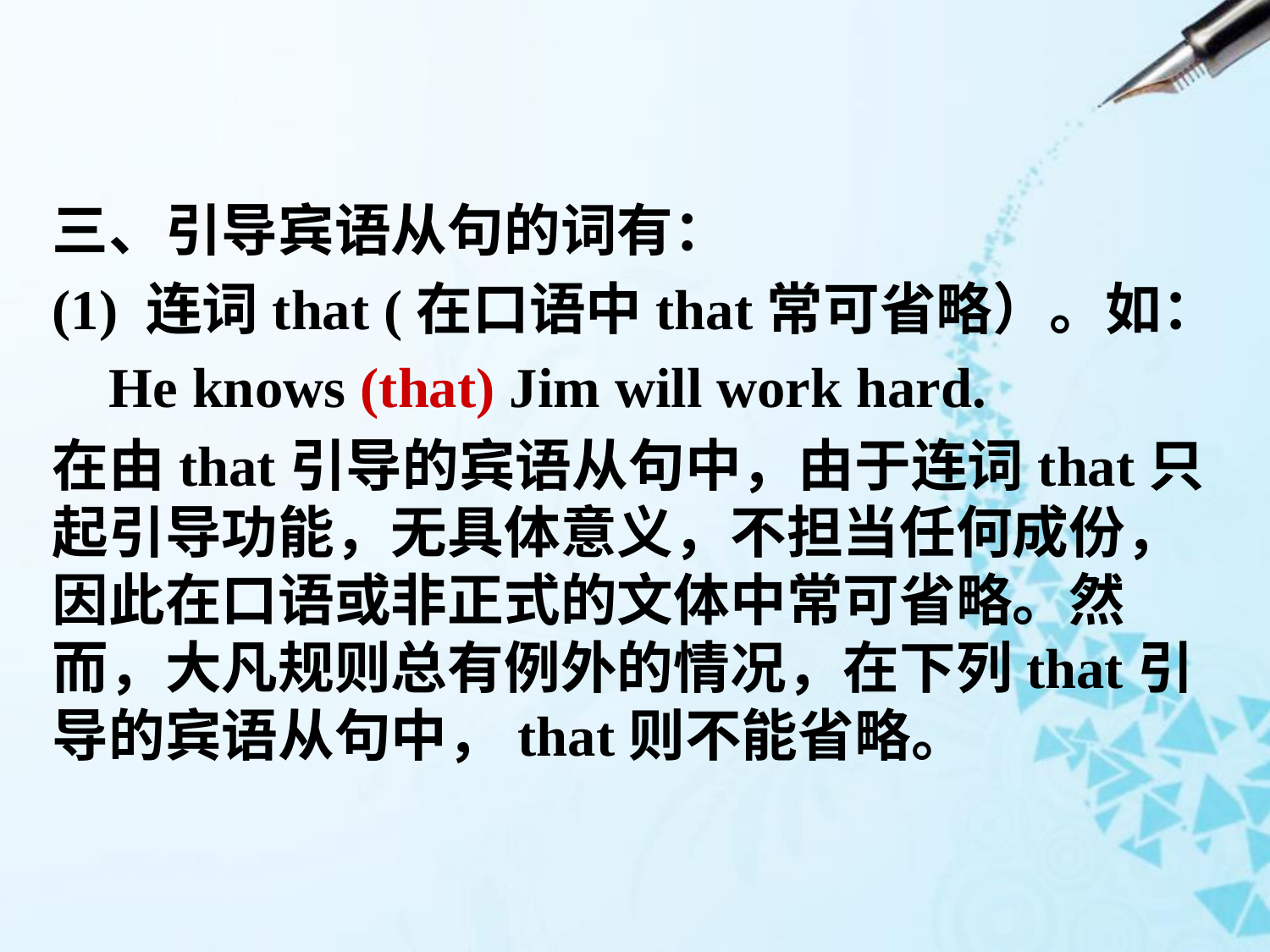

三、引导宾语从句的词有：
(1) 连词that (在口语中that常可省略）。如：
    He knows (that) Jim will work hard.
在由that引导的宾语从句中，由于连词that只起引导功能，无具体意义，不担当任何成份，因此在口语或非正式的文体中常可省略。然而，大凡规则总有例外的情况，在下列that引导的宾语从句中，that则不能省略。